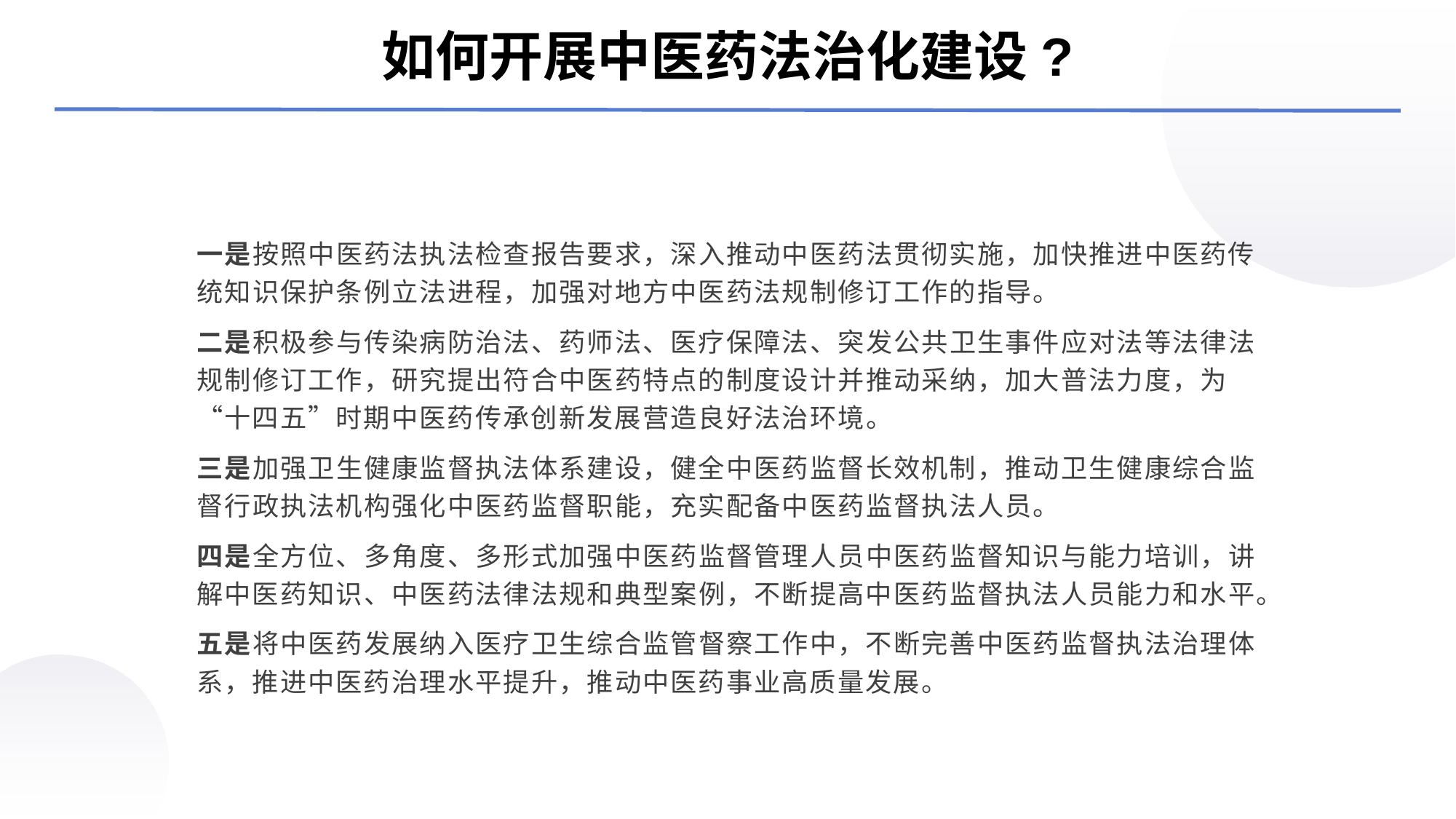

如何开展中医药法治化建设?
一是按照中医药法执法检查报告要求，深入推动中医药法贯彻实施，加快推进中医药传统知识保护条例立法进程，加强对地方中医药法规制修订工作的指导。
二是积极参与传染病防治法、药师法、医疗保障法、突发公共卫生事件应对法等法律法规制修订工作，研究提出符合中医药特点的制度设计并推动采纳，加大普法力度，为“十四五”时期中医药传承创新发展营造良好法治环境。
三是加强卫生健康监督执法体系建设，健全中医药监督长效机制，推动卫生健康综合监督行政执法机构强化中医药监督职能，充实配备中医药监督执法人员。
四是全方位、多角度、多形式加强中医药监督管理人员中医药监督知识与能力培训，讲解中医药知识、中医药法律法规和典型案例，不断提高中医药监督执法人员能力和水平。
五是将中医药发展纳入医疗卫生综合监管督察工作中，不断完善中医药监督执法治理体系，推进中医药治理水平提升，推动中医药事业高质量发展。